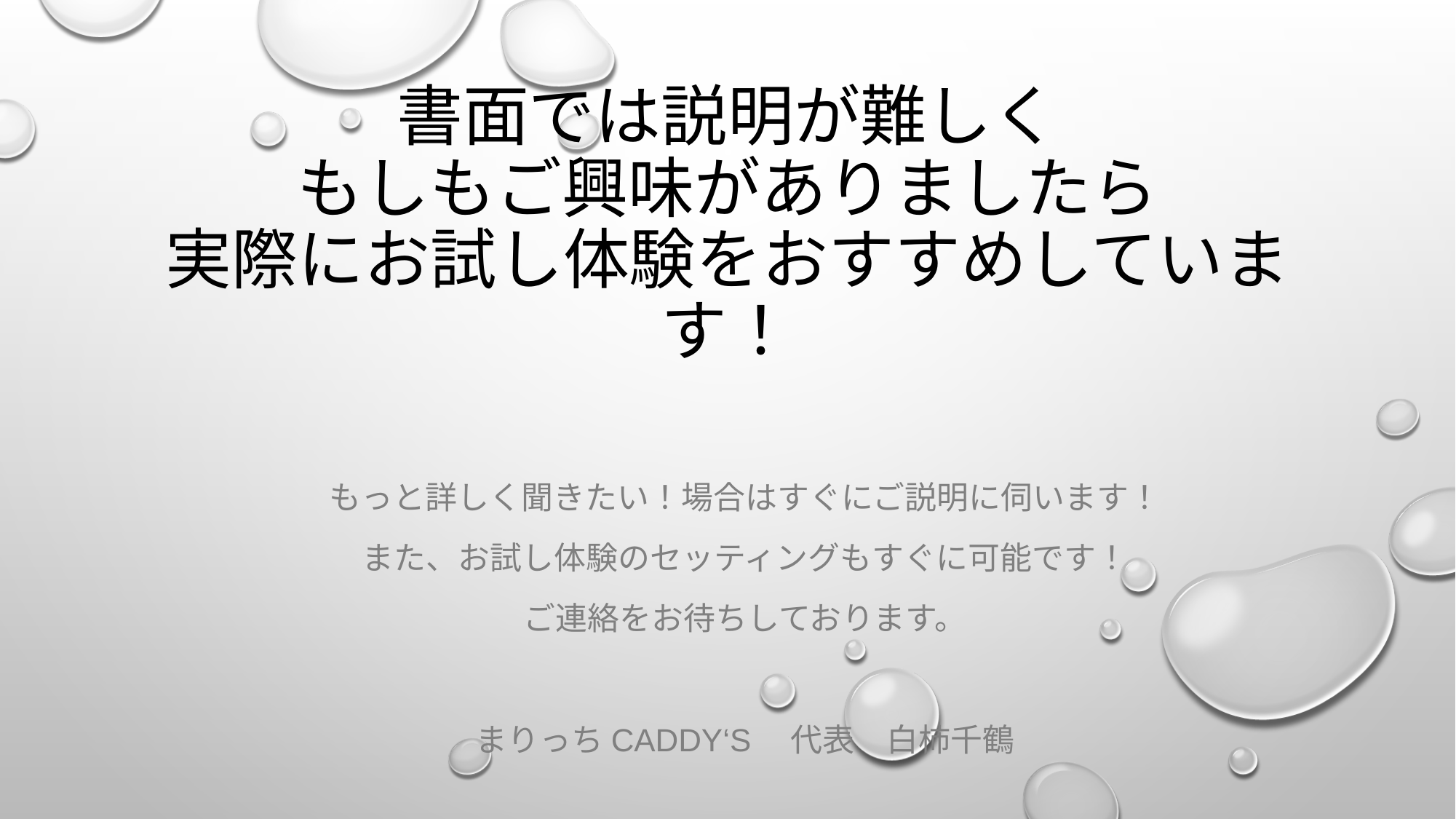

# 書面では説明が難しく もしもご興味がありましたら 実際にお試し体験をおすすめしています！
もっと詳しく聞きたい！場合はすぐにご説明に伺います！
また、お試し体験のセッティングもすぐに可能です！
ご連絡をお待ちしております。

まりっちCADDY‘S　代表　白柿千鶴